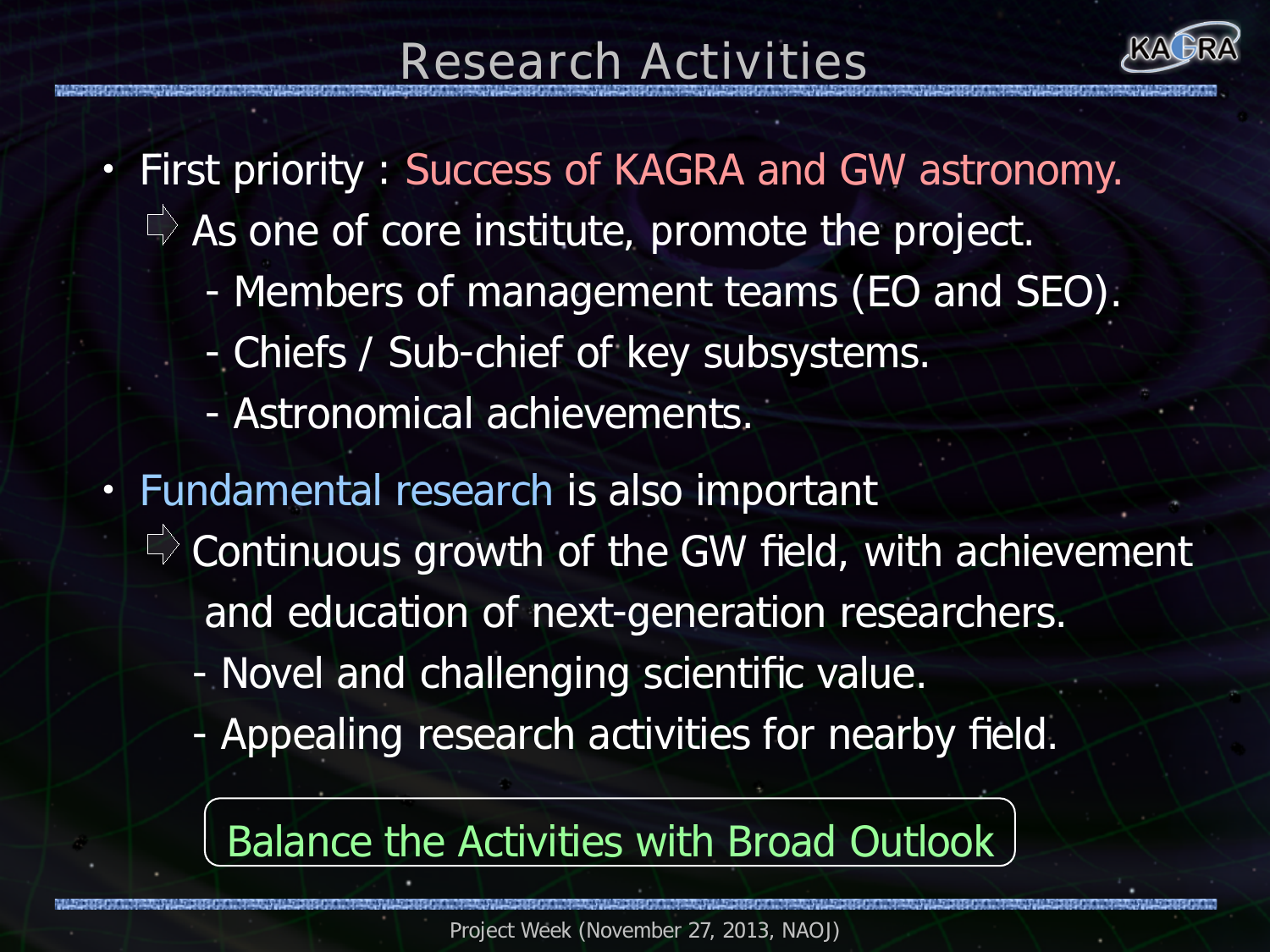

# Research Activities
・First priority : Success of KAGRA and GW astronomy.
        As one of core institute, promote the project.
         - Members of management teams (EO and SEO).
         - Chiefs / Sub-chief of key subsystems.
         - Astronomical achievements.

・Fundamental research is also important
        Continuous growth of the GW field, with achievement
         and education of next-generation researchers.
        - Novel and challenging scientific value.
        - Appealing research activities for nearby field.

Balance the Activities with Broad Outlook
Project Week (November 27, 2013, NAOJ)